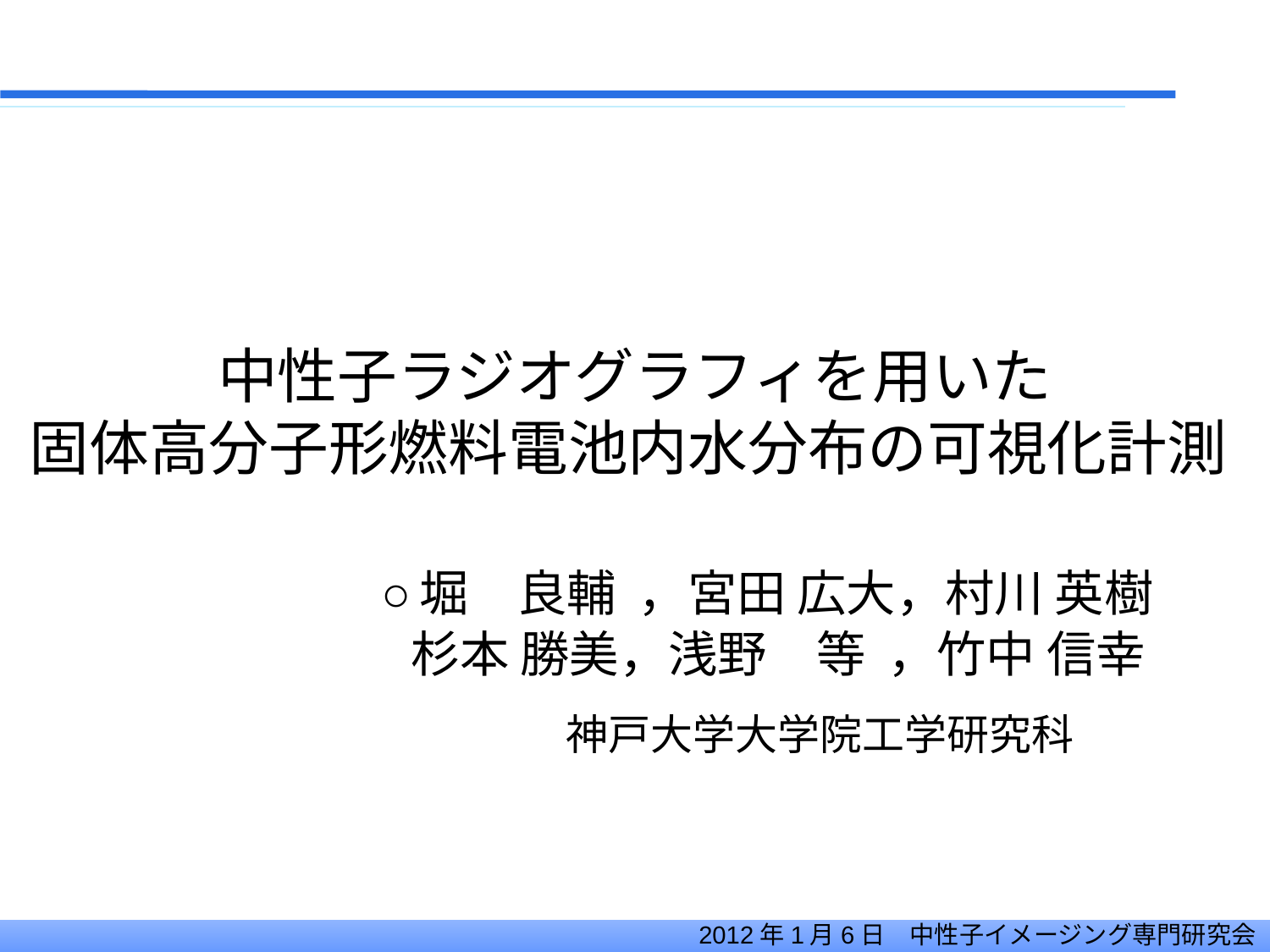

中性子ラジオグラフィを用いた
固体高分子形燃料電池内水分布の可視化計測
○
堀　良輔  ，宮田 広大，村川 英樹
杉本 勝美，浅野　等  ，竹中 信幸
神戸大学大学院工学研究科